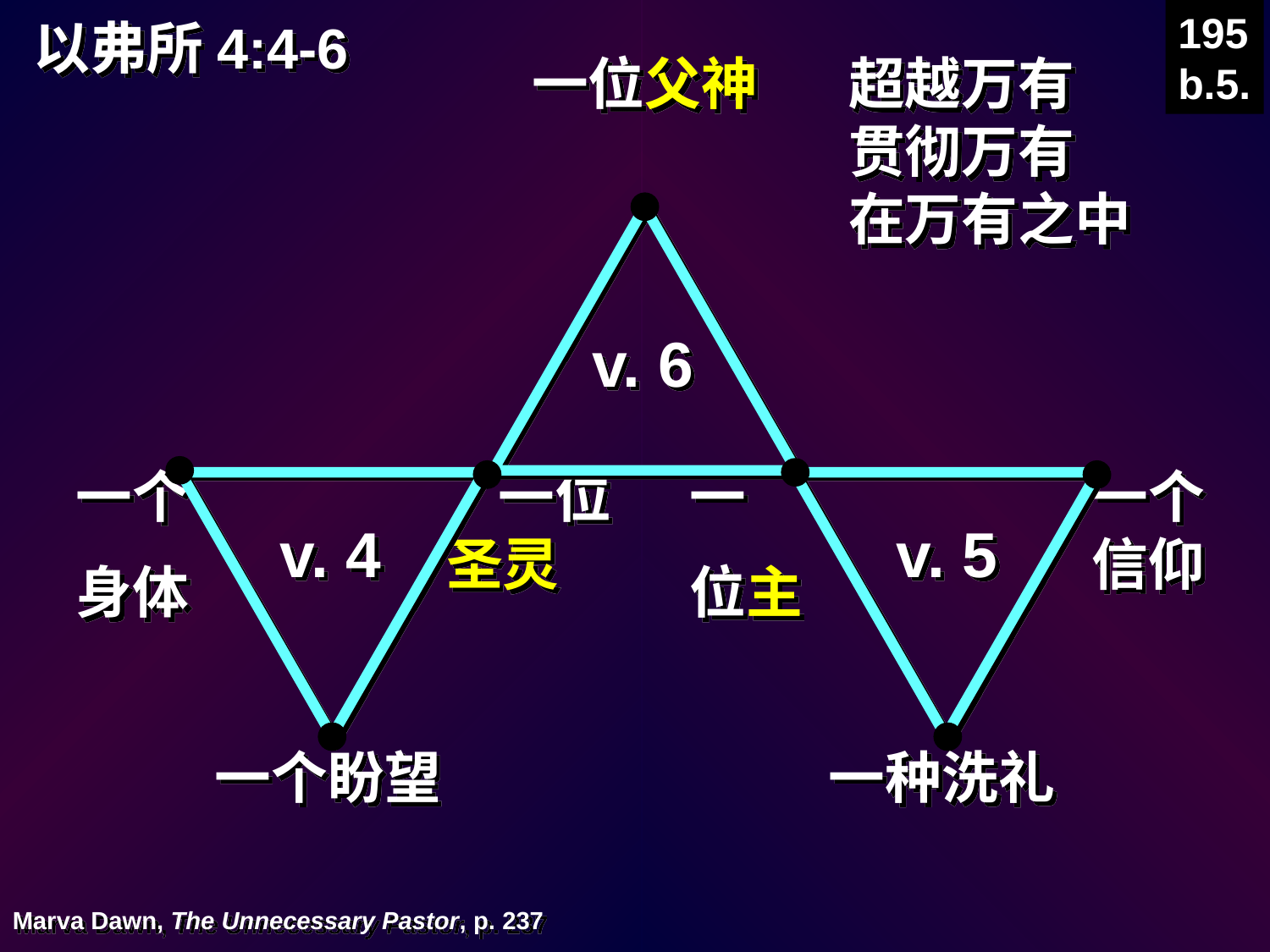

195
b.5.
以弗所4:4-6
一位父神
超越万有
贯彻万有
在万有之中

v. 6
一个
身体
   一位 圣灵
一
位主
一个
信仰
v. 4
v. 5
一个盼望
一种洗礼
Marva Dawn, The Unnecessary Pastor, p. 237